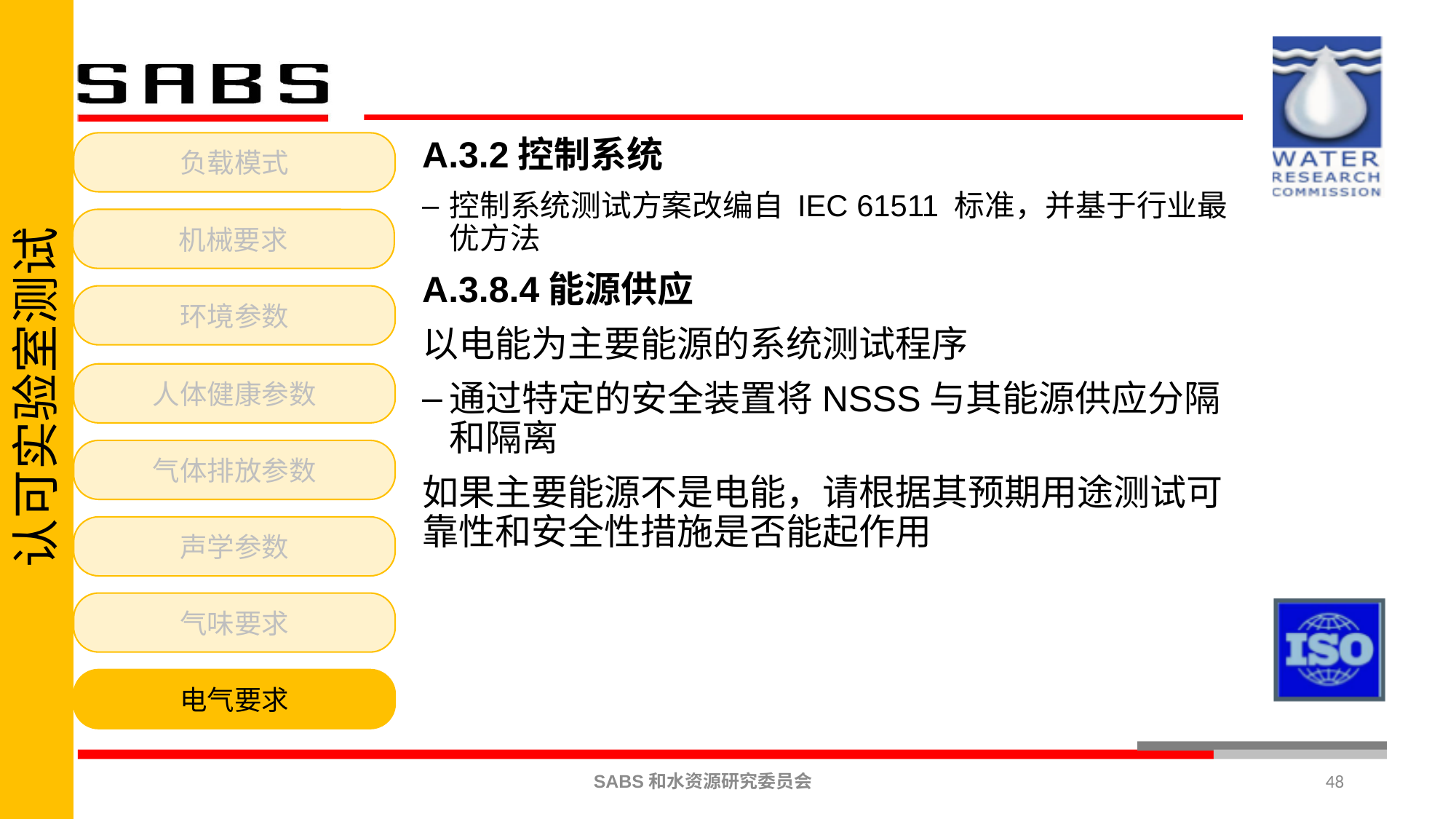

认可实验室测试
A.3.2控制系统
控制系统测试方案改编自 IEC 61511 标准，并基于行业最优方法
A.3.8.4能源供应
以电能为主要能源的系统测试程序
通过特定的安全装置将NSSS与其能源供应分隔和隔离
如果主要能源不是电能，请根据其预期用途测试可靠性和安全性措施是否能起作用

负载模式
机械要求
环境参数
人体健康参数
气体排放参数
声学参数
气味要求
电气要求
48